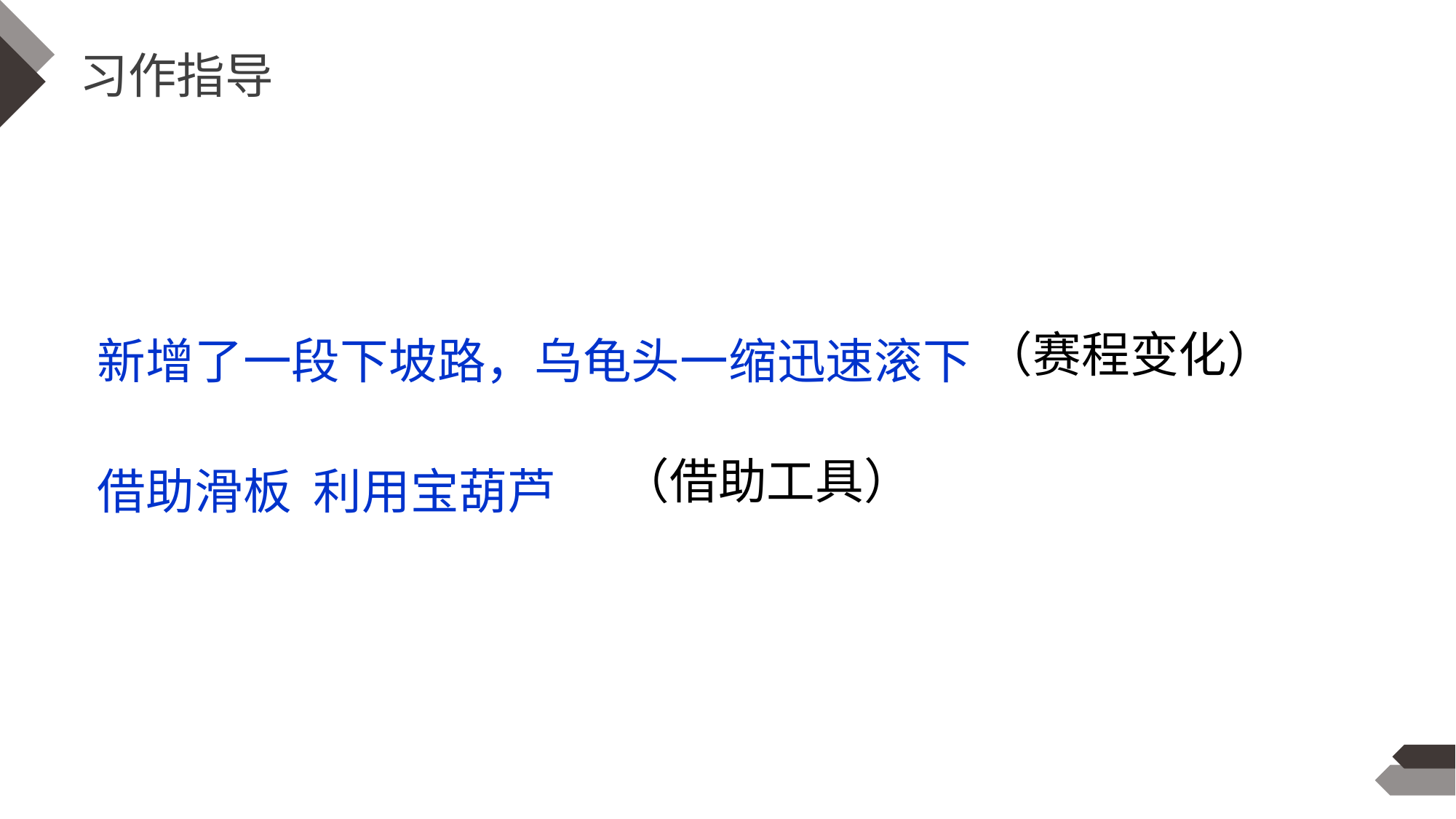

习作指导
新增了一段下坡路，乌龟头一缩迅速滚下
借助滑板  利用宝葫芦
（赛程变化）
（借助工具）